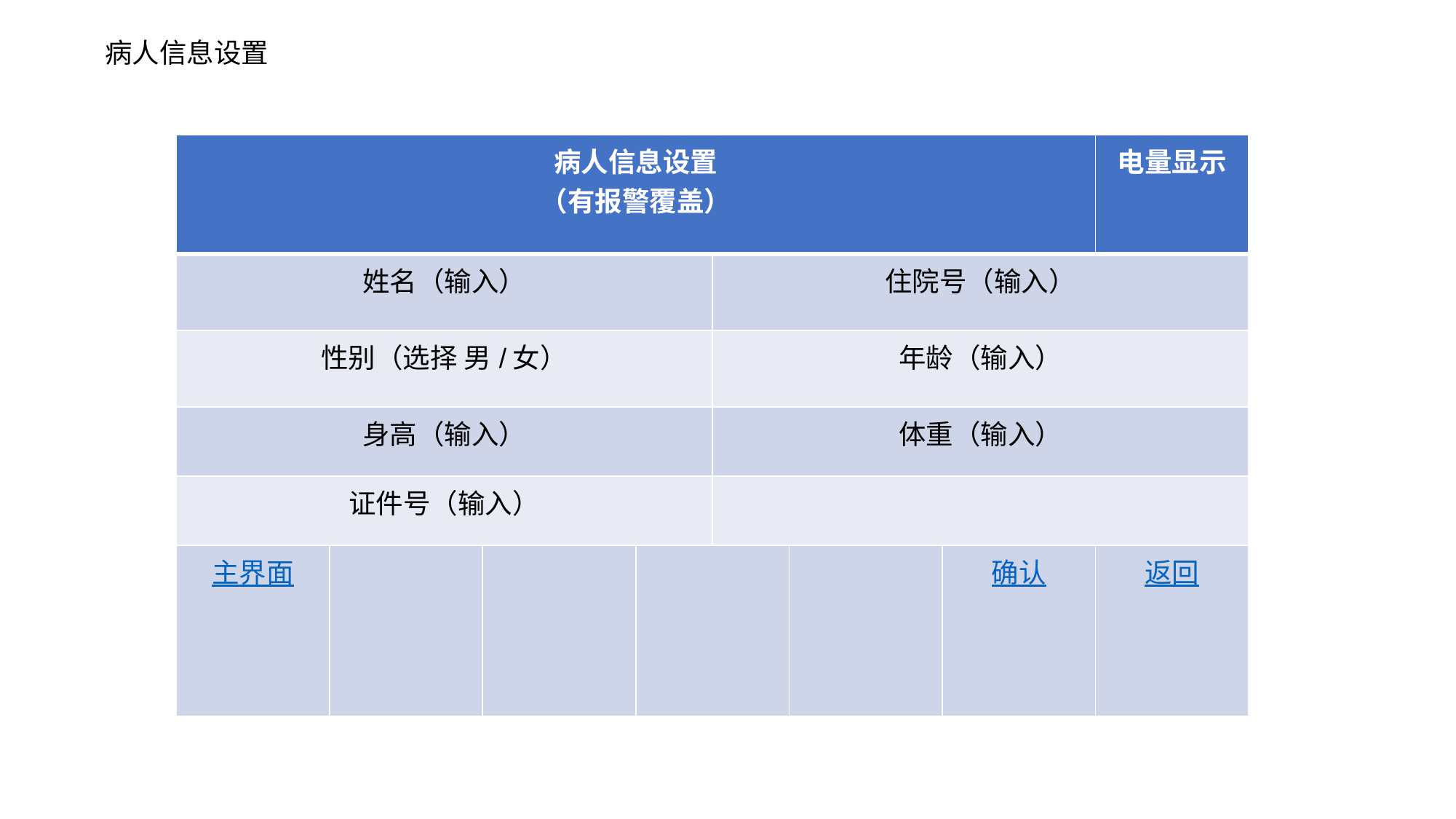

病人信息设置
| 病人信息设置 （有报警覆盖） |  |  |  |  |  |  | 电量显示 |
| --- | --- | --- | --- | --- | --- | --- | --- |
| 姓名（输入） |  |  |  | 住院号（输入） |  |  |  |
| 性别（选择 男/女） |  |  |  | 年龄（输入） |  |  |  |
| 身高（输入） |  |  |  | 体重（输入） |  |  |  |
| 证件号（输入） |  |  |  |  |  |  |  |
| 主界面 |  |  |  |  |  | 确认 | 返回 |